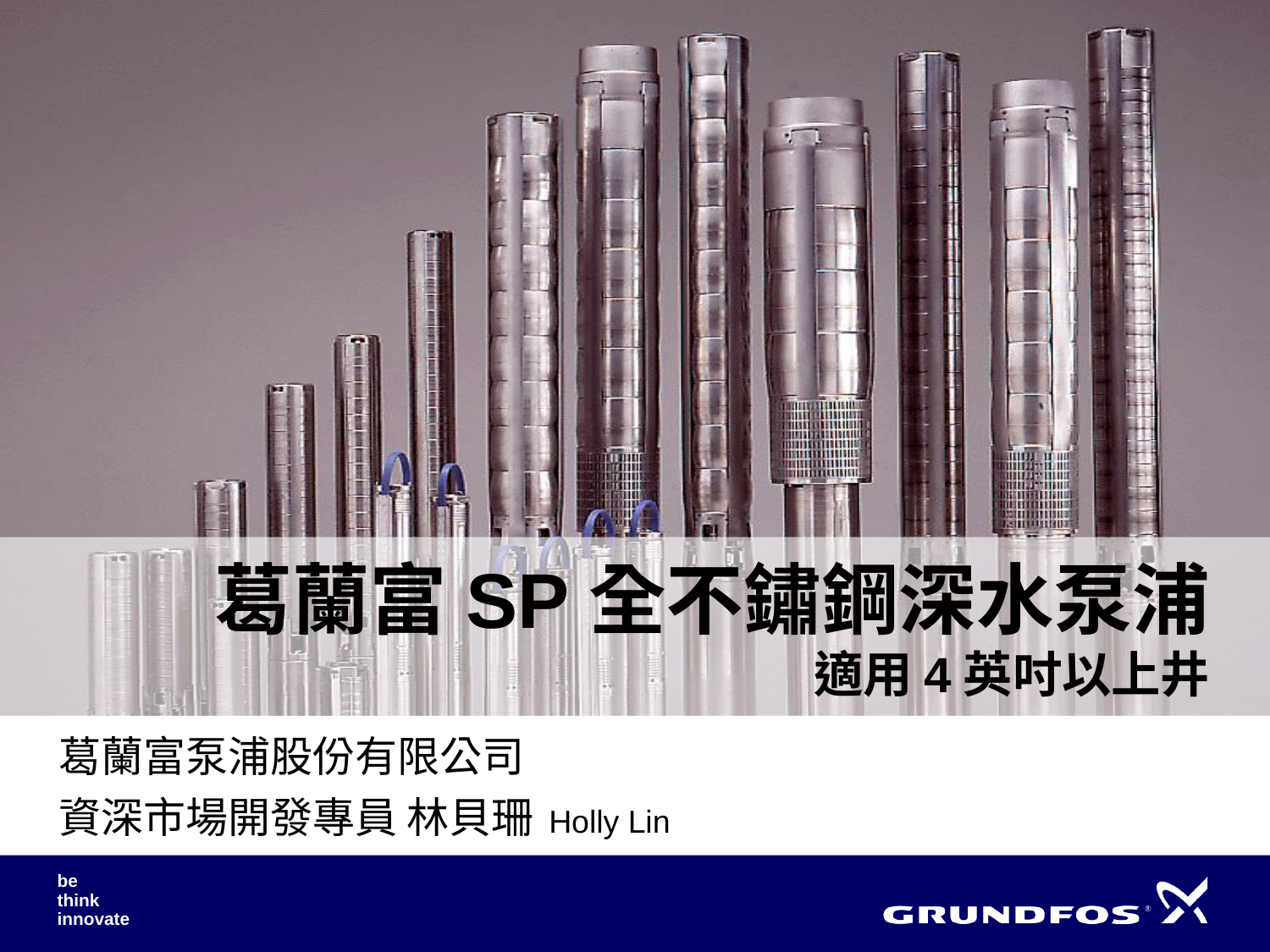

# 葛蘭富SP全不鏽鋼深水泵浦 適用4英吋以上井
葛蘭富泵浦股份有限公司
資深市場開發專員 林貝珊 Holly Lin